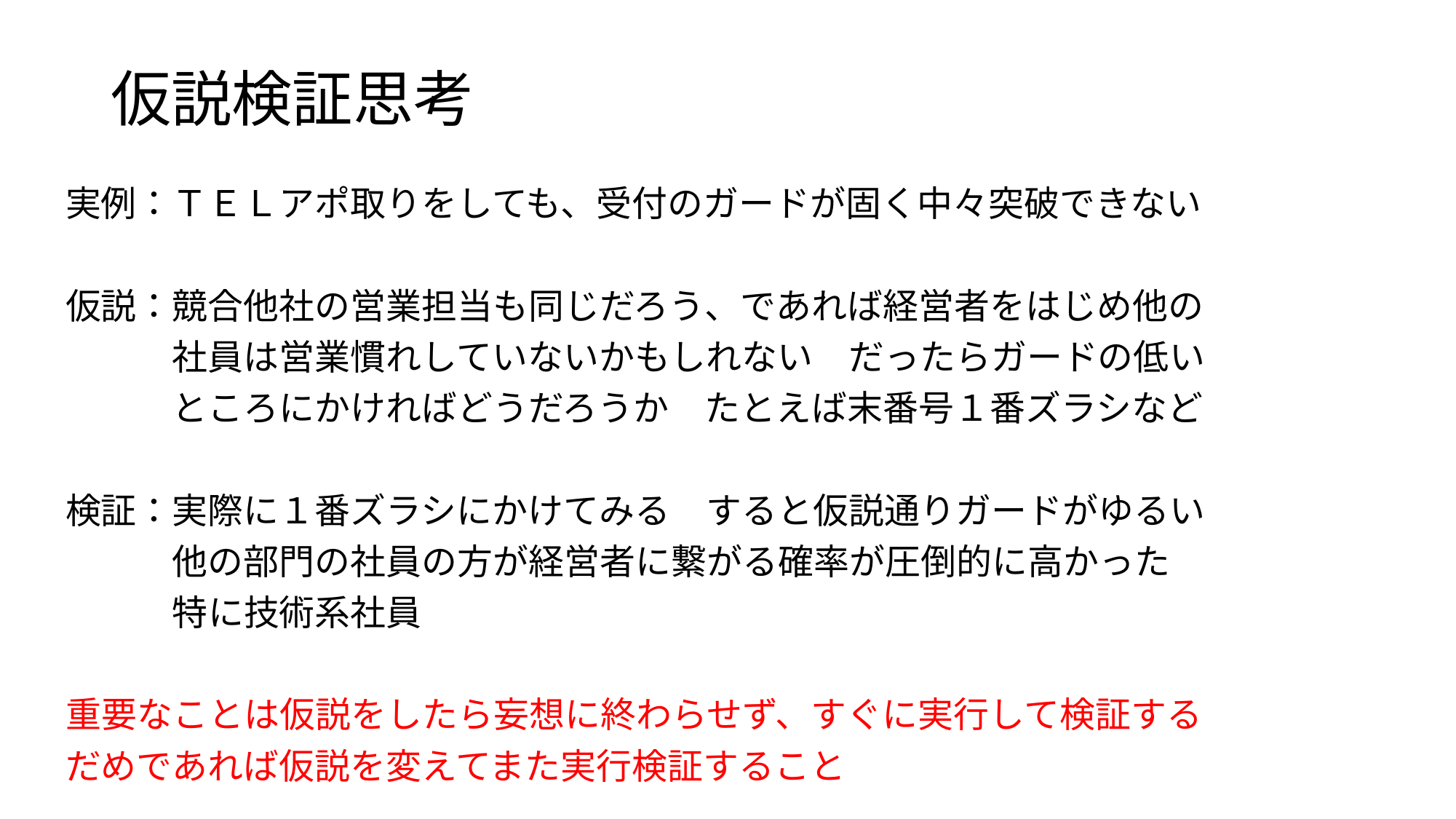

# 仮説検証思考
　実例：ＴＥＬアポ取りをしても、受付のガードが固く中々突破できない

　仮説：競合他社の営業担当も同じだろう、であれば経営者をはじめ他の
　　　　社員は営業慣れしていないかもしれない　だったらガードの低い
　　　　ところにかければどうだろうか　たとえば末番号１番ズラシなど

　検証：実際に１番ズラシにかけてみる　すると仮説通りガードがゆるい
　　　　他の部門の社員の方が経営者に繋がる確率が圧倒的に高かった
　　　　特に技術系社員

　重要なことは仮説をしたら妄想に終わらせず、すぐに実行して検証する
　だめであれば仮説を変えてまた実行検証すること